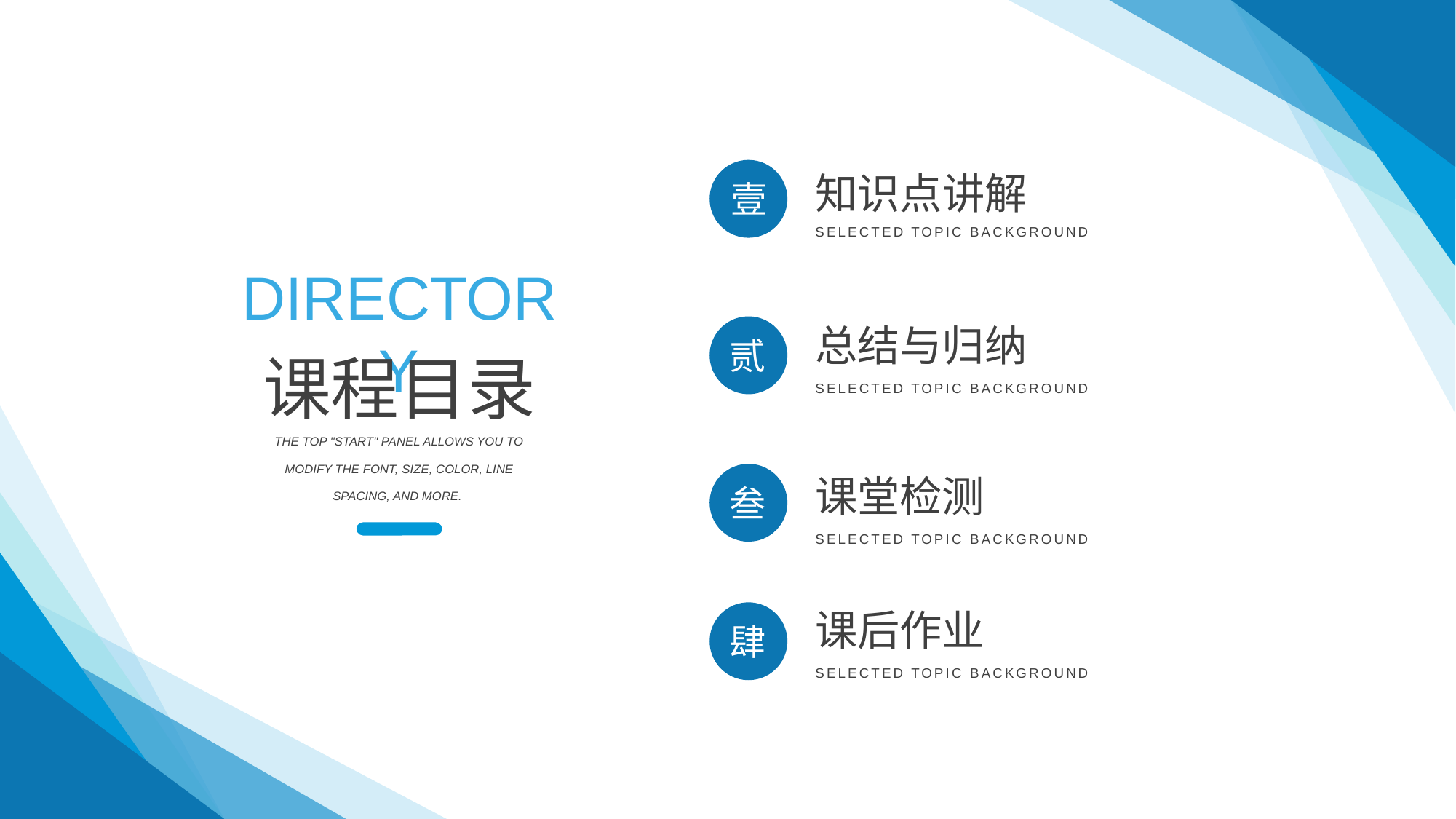

知识点讲解
壹
Selected topic background
Directory
总结与归纳

贰
课程目录
Selected topic background
The top "Start" panel allows you to modify the font, size, color, line spacing, and more.

课堂检测
叁

Selected topic background
课后作业

肆
Selected topic background